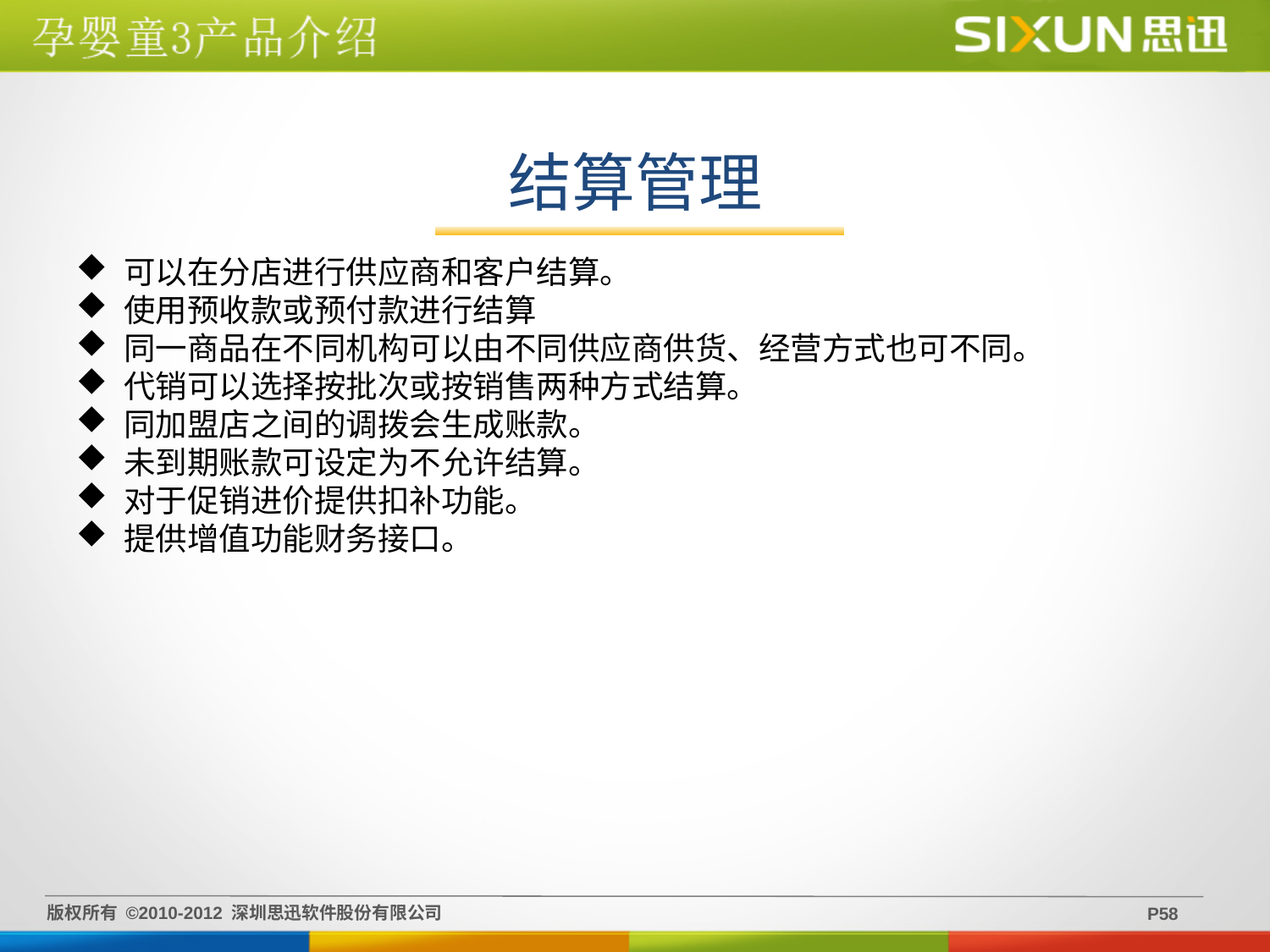

结算管理

可以在分店进行供应商和客户结算。
使用预收款或预付款进行结算
同一商品在不同机构可以由不同供应商供货、经营方式也可不同。
代销可以选择按批次或按销售两种方式结算。
同加盟店之间的调拨会生成账款。
未到期账款可设定为不允许结算。
对于促销进价提供扣补功能。
提供增值功能财务接口。